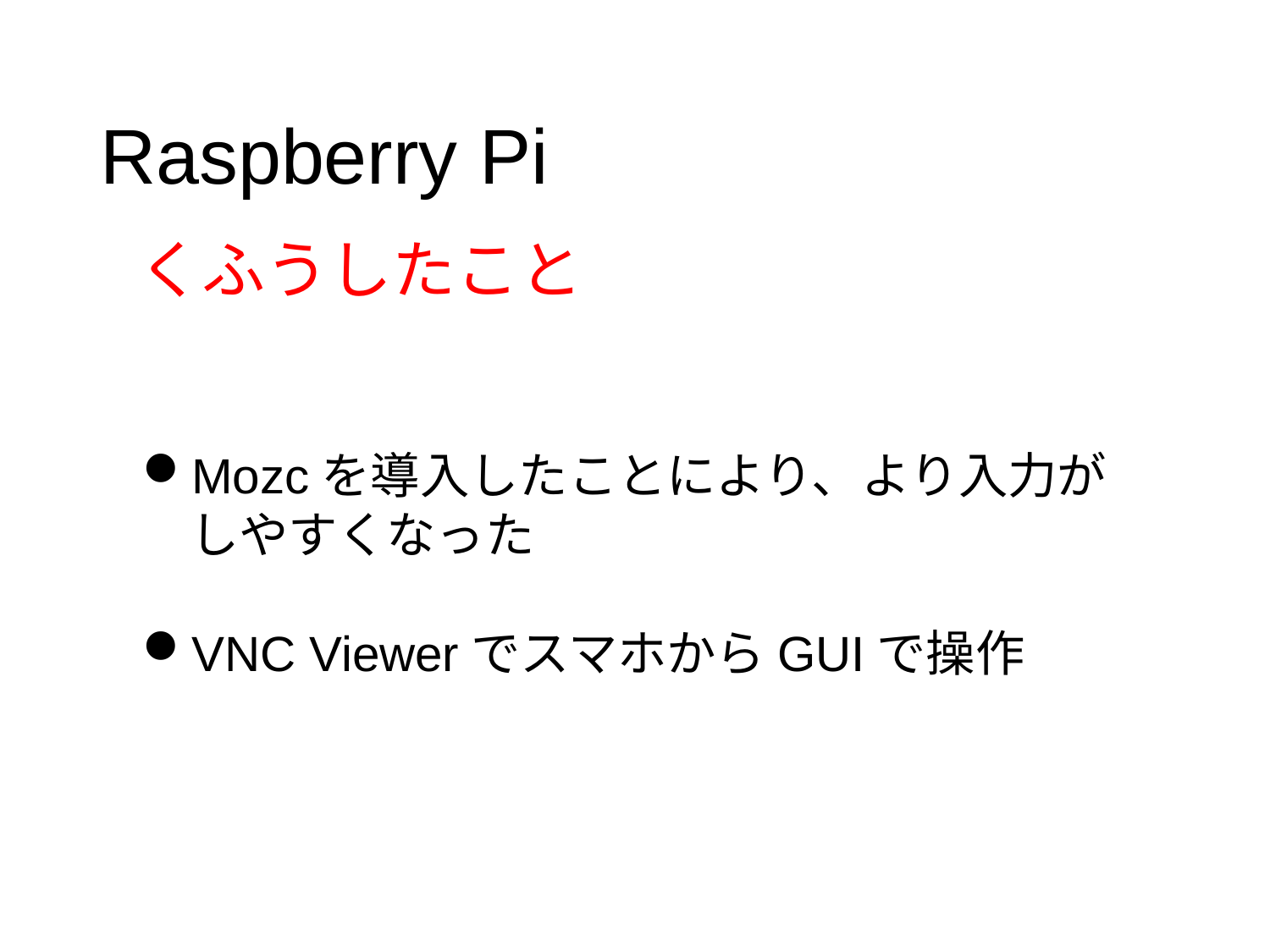

Raspberry Pi
くふうしたこと
Mozcを導入したことにより、より入力がしやすくなった

VNC ViewerでスマホからGUIで操作